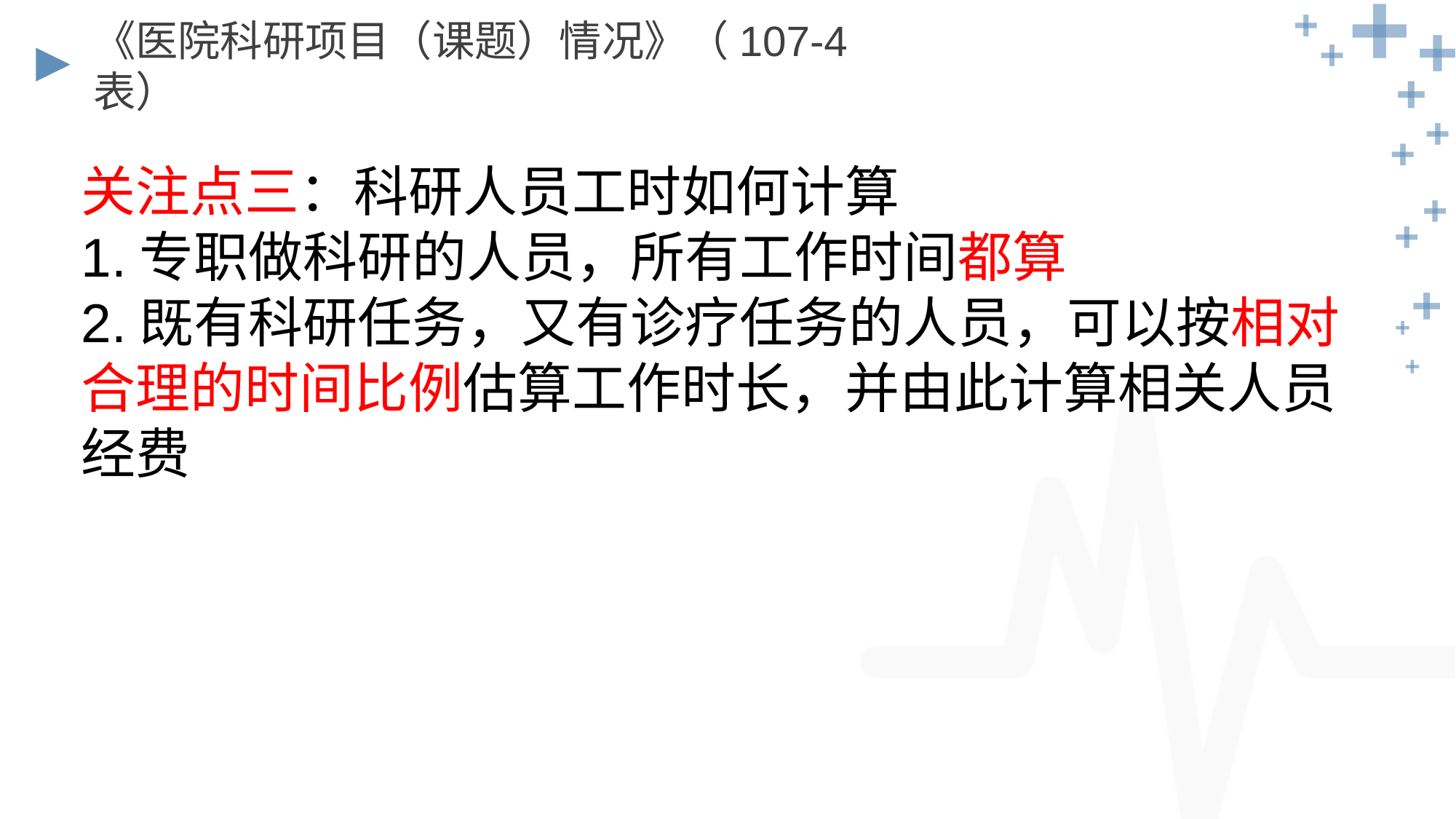

《医院科研项目（课题）情况》（107-4表）

关注点三：科研人员工时如何计算
1.专职做科研的人员，所有工作时间都算
2.既有科研任务，又有诊疗任务的人员，可以按相对合理的时间比例估算工作时长，并由此计算相关人员经费